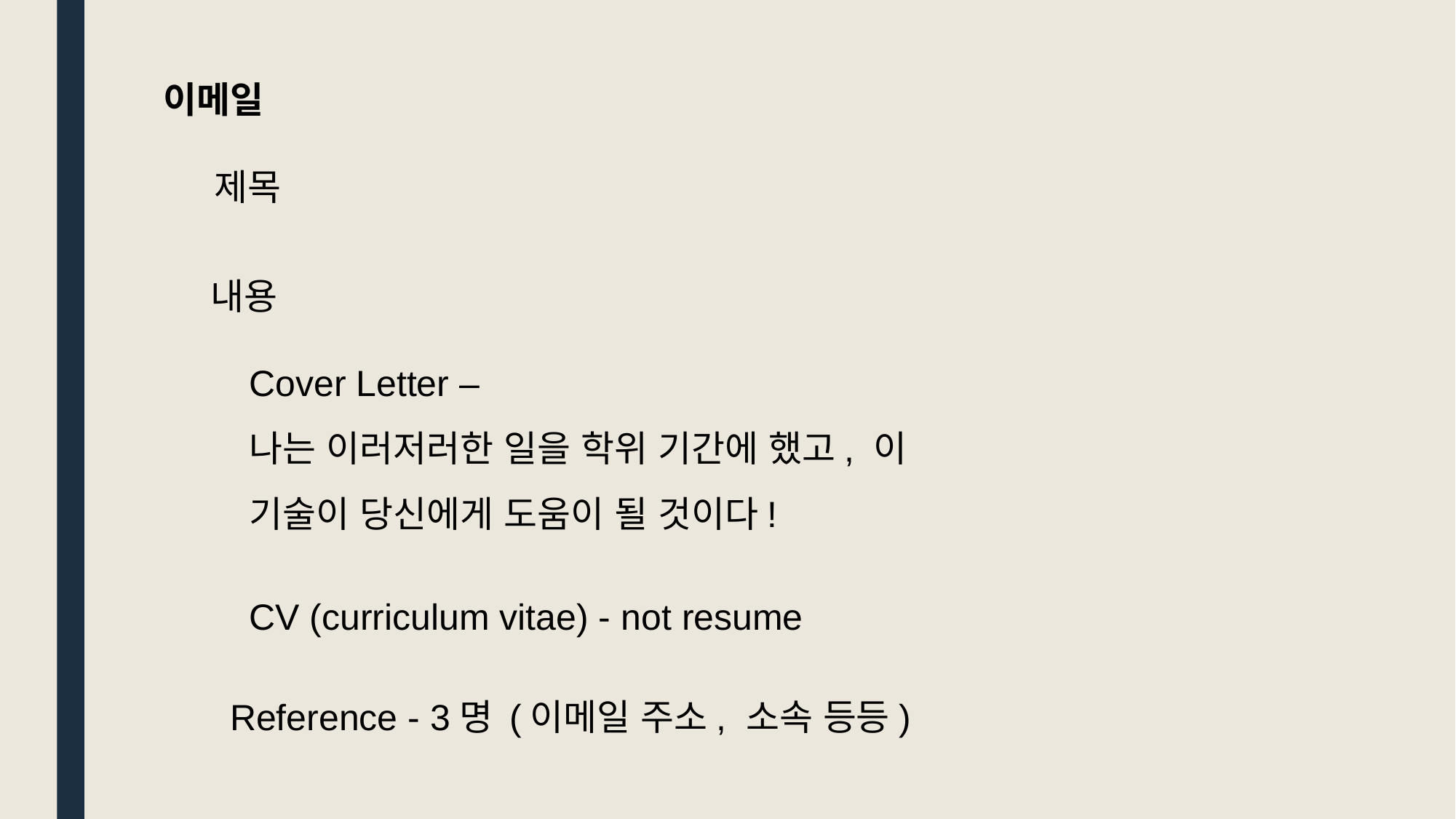

이메일
제목
내용
Cover Letter –
나는 이러저러한 일을 학위 기간에 했고, 이
기술이 당신에게 도움이 될 것이다!

CV (curriculum vitae) - not resume

Reference - 3명 (이메일 주소, 소속 등등)